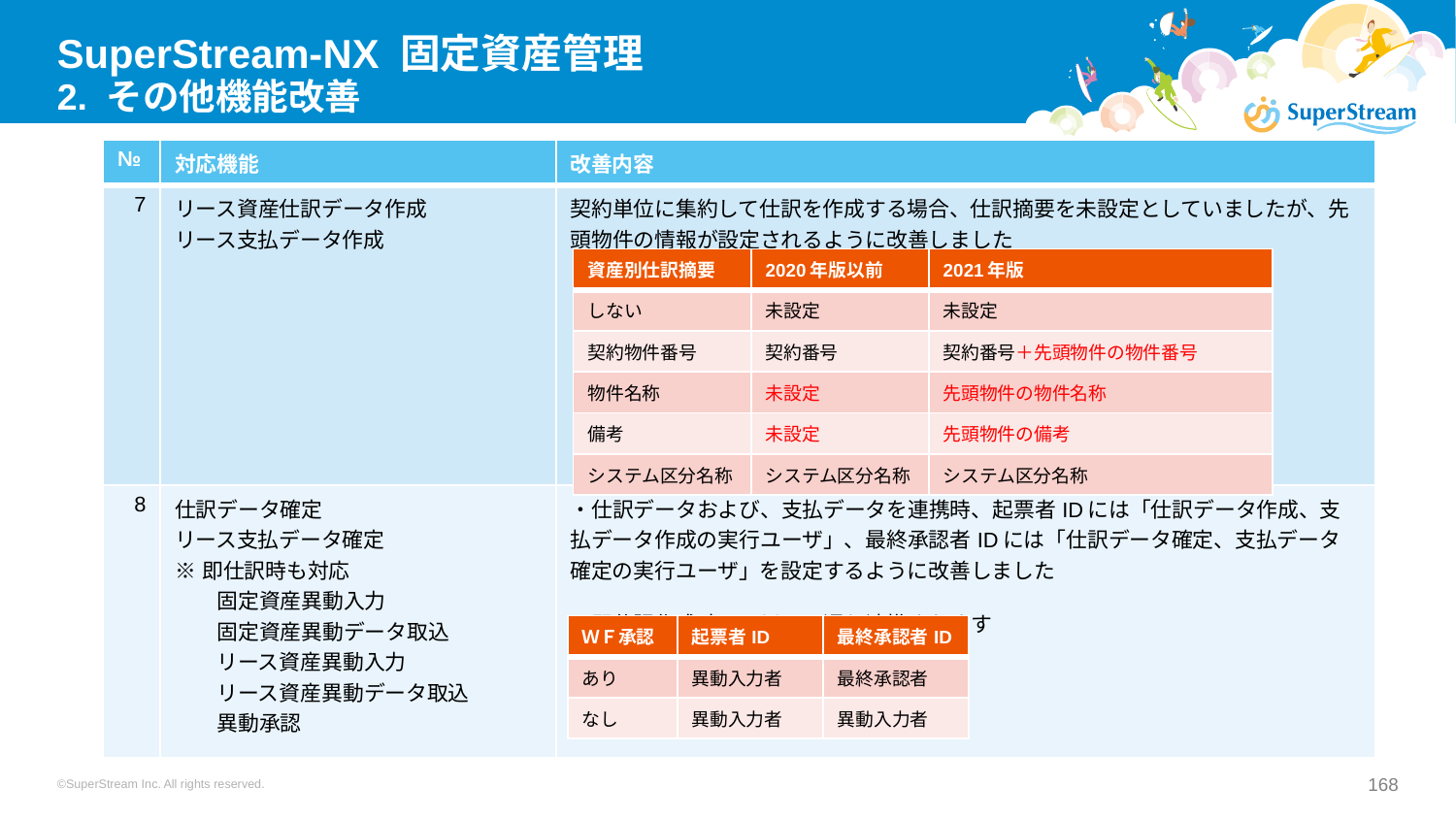

# SuperStream-NX 固定資産管理 2. その他機能改善
| № | 対応機能 | 改善内容 |
| --- | --- | --- |
| 7 | リース資産仕訳データ作成 リース支払データ作成 | 契約単位に集約して仕訳を作成する場合、仕訳摘要を未設定としていましたが、先頭物件の情報が設定されるように改善しました |
| 8 | 仕訳データ確定 リース支払データ確定 ※即仕訳時も対応 　　固定資産異動入力 　　固定資産異動データ取込 　　リース資産異動入力 　　リース資産異動データ取込 　　異動承認 | ・仕訳データおよび、支払データを連携時、起票者IDには「仕訳データ作成、支払データ作成の実行ユーザ」、最終承認者IDには「仕訳データ確定、支払データ確定の実行ユーザ」を設定するように改善しました ・即仕訳作成時は、以下の通り連携されます |
| 資産別仕訳摘要 | 2020年版以前 | 2021年版 |
| --- | --- | --- |
| しない | 未設定 | 未設定 |
| 契約物件番号 | 契約番号 | 契約番号＋先頭物件の物件番号 |
| 物件名称 | 未設定 | 先頭物件の物件名称 |
| 備考 | 未設定 | 先頭物件の備考 |
| システム区分名称 | システム区分名称 | システム区分名称 |
| ＷＦ承認 | 起票者ID | 最終承認者ID |
| --- | --- | --- |
| あり | 異動入力者 | 最終承認者 |
| なし | 異動入力者 | 異動入力者 |
©SuperStream Inc. All rights reserved.
168